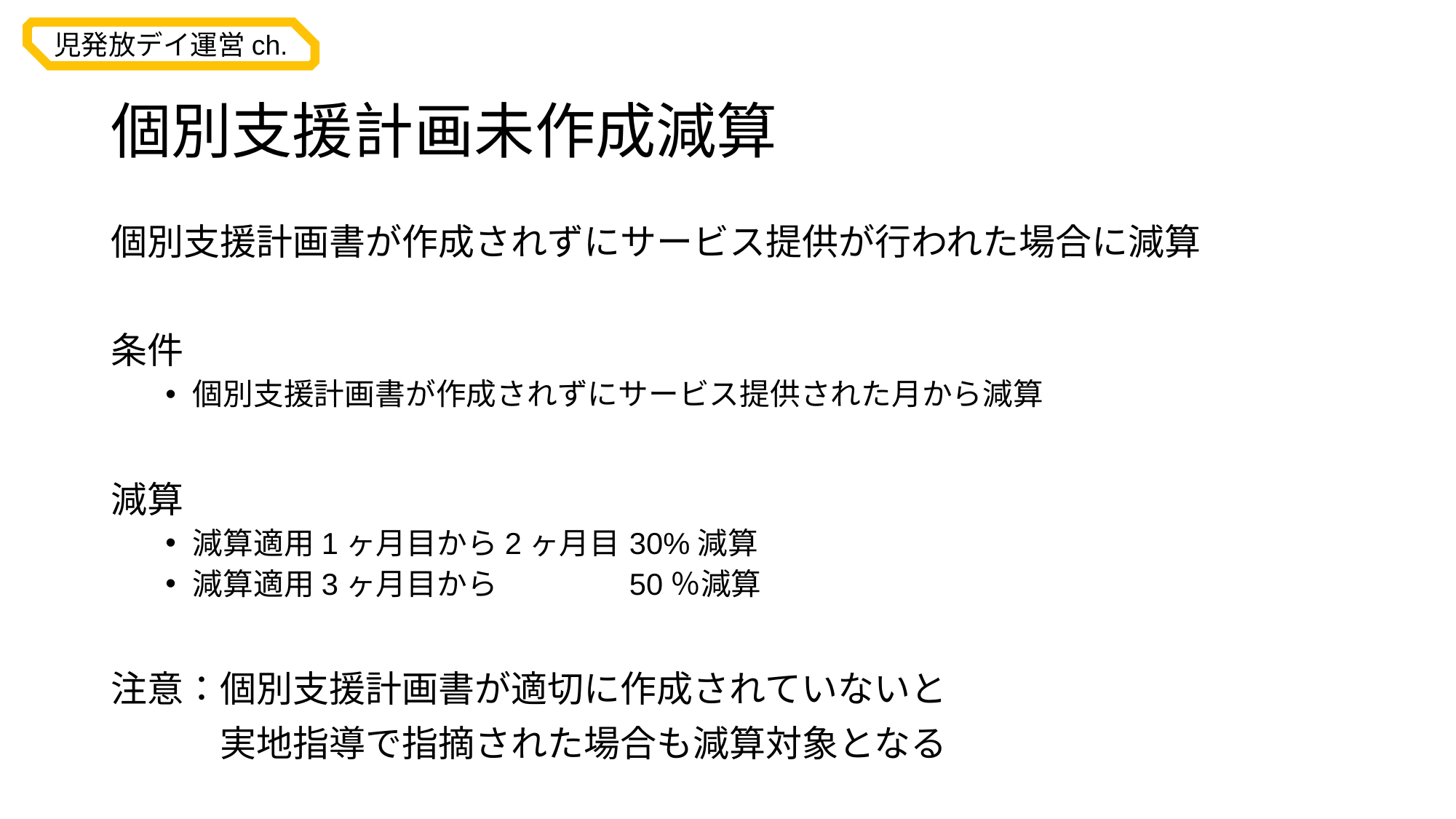

# 個別支援計画未作成減算
個別支援計画書が作成されずにサービス提供が行われた場合に減算

条件
個別支援計画書が作成されずにサービス提供された月から減算

減算
減算適用1ヶ月目から2ヶ月目	30%減算
減算適用3ヶ月目から		50％減算

注意：個別支援計画書が適切に作成されていないと
	実地指導で指摘された場合も減算対象となる